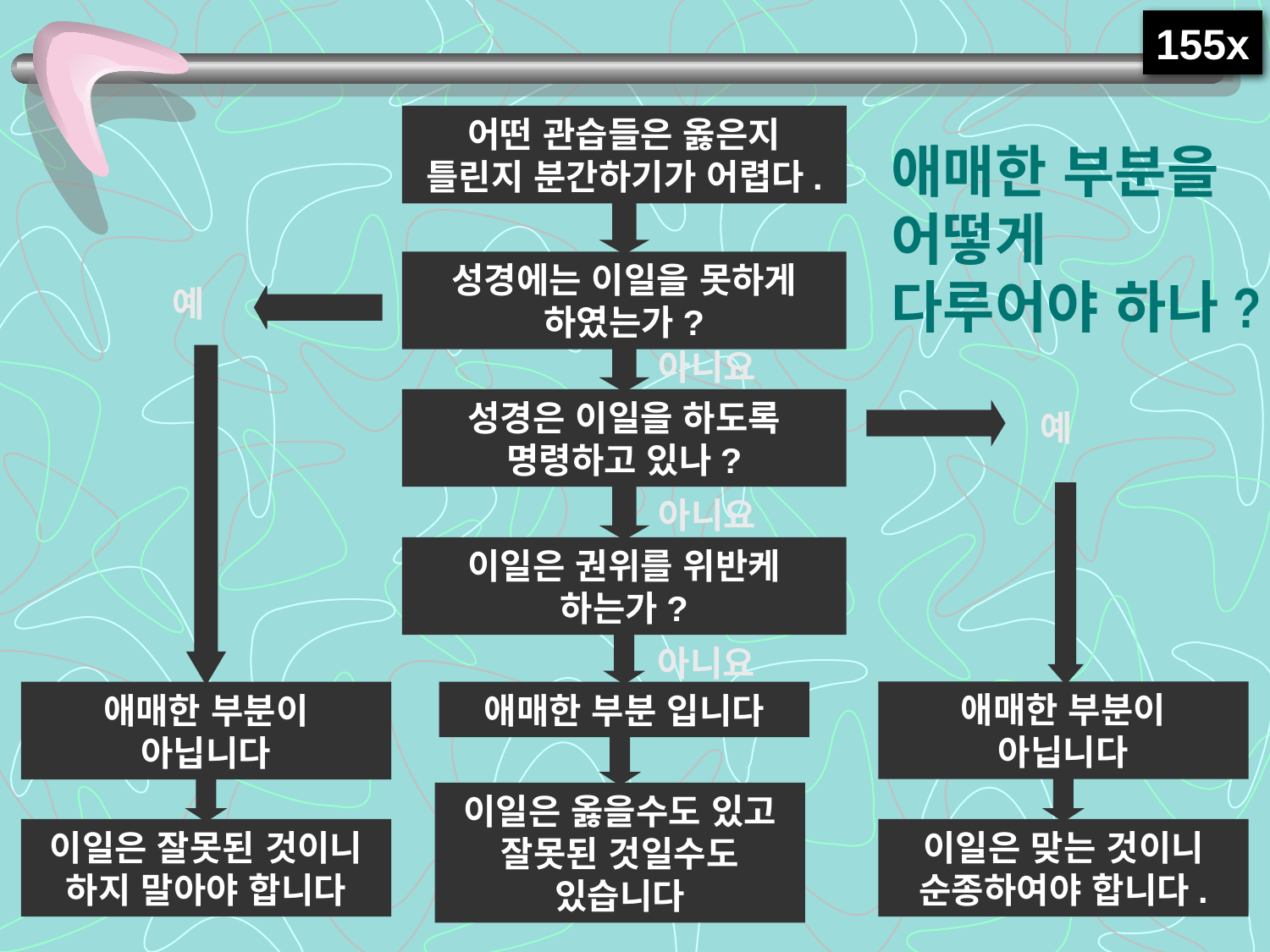

155x
애매한 부분을 어떻게 다루어야 하나?
어떤 관습들은 옳은지 틀린지 분간하기가 어렵다.

성경에는 이일을 못하게 하였는가?

예

아니요
성경은 이일을 하도록 명령하고 있나?

애매한 부분이 아닙니다

예

애매한 부분이 아닙니다

아니요
이일은 권위를 위반케 하는가?

애매한 부분 입니다
아니요

이일은 옳을수도 있고 잘못된 것일수도 있습니다

이일은 잘못된 것이니 하지 말아야 합니다

이일은 맞는 것이니 순종하여야 합니다.